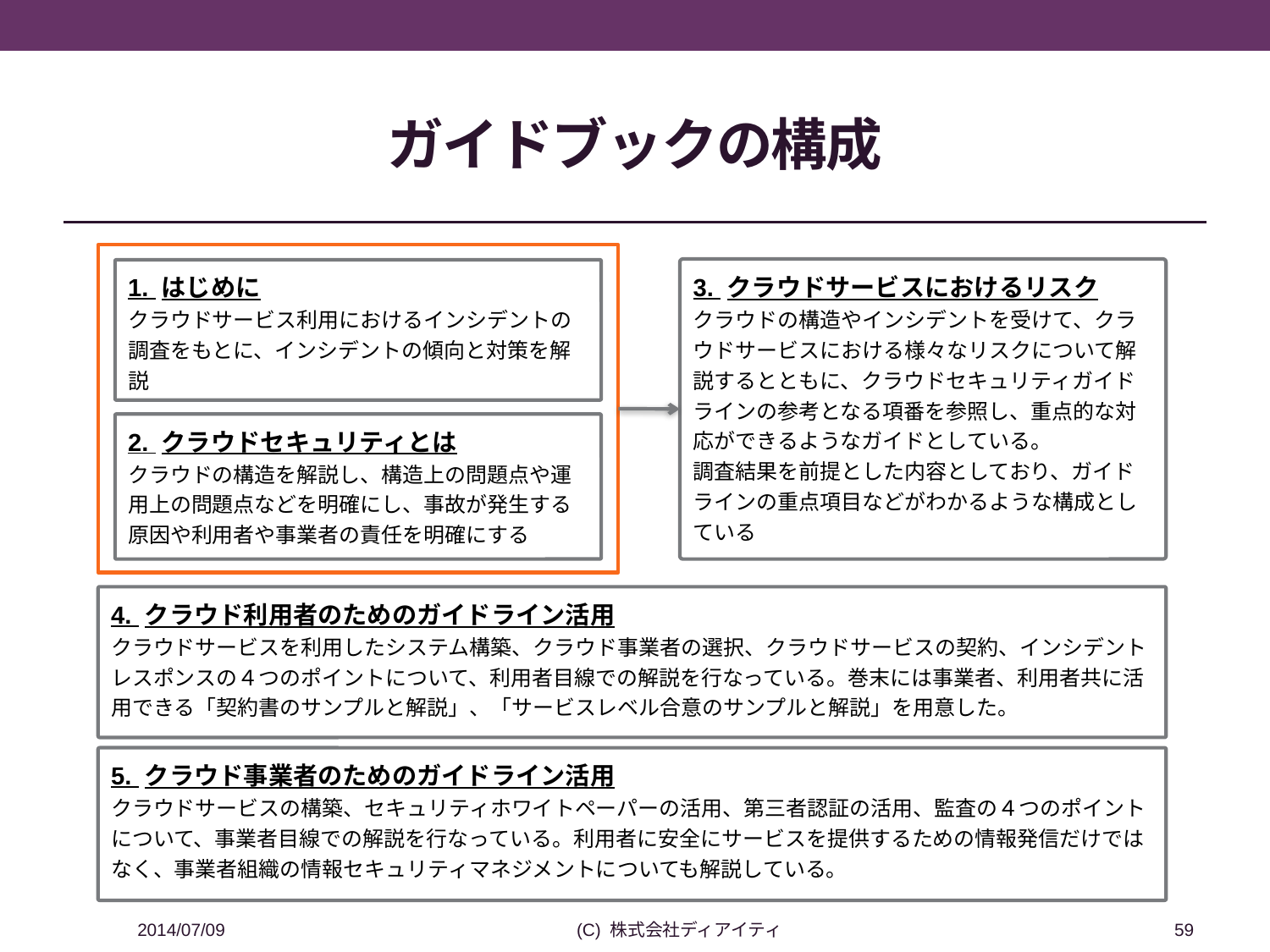

# ガイドブックの構成

3. クラウドサービスにおけるリスク
クラウドの構造やインシデントを受けて、クラウドサービスにおける様々なリスクについて解説するとともに、クラウドセキュリティガイドラインの参考となる項番を参照し、重点的な対応ができるようなガイドとしている。
調査結果を前提とした内容としており、ガイドラインの重点項目などがわかるような構成としている
1. はじめに
クラウドサービス利用におけるインシデントの調査をもとに、インシデントの傾向と対策を解説
2. クラウドセキュリティとは
クラウドの構造を解説し、構造上の問題点や運用上の問題点などを明確にし、事故が発生する原因や利用者や事業者の責任を明確にする
4. クラウド利用者のためのガイドライン活用
クラウドサービスを利用したシステム構築、クラウド事業者の選択、クラウドサービスの契約、インシデントレスポンスの４つのポイントについて、利用者目線での解説を行なっている。巻末には事業者、利用者共に活用できる「契約書のサンプルと解説」、「サービスレベル合意のサンプルと解説」を用意した。
5. クラウド事業者のためのガイドライン活用
クラウドサービスの構築、セキュリティホワイトペーパーの活用、第三者認証の活用、監査の４つのポイントについて、事業者目線での解説を行なっている。利用者に安全にサービスを提供するための情報発信だけではなく、事業者組織の情報セキュリティマネジメントについても解説している。
2014/07/09
(C) 株式会社ディアイティ
59